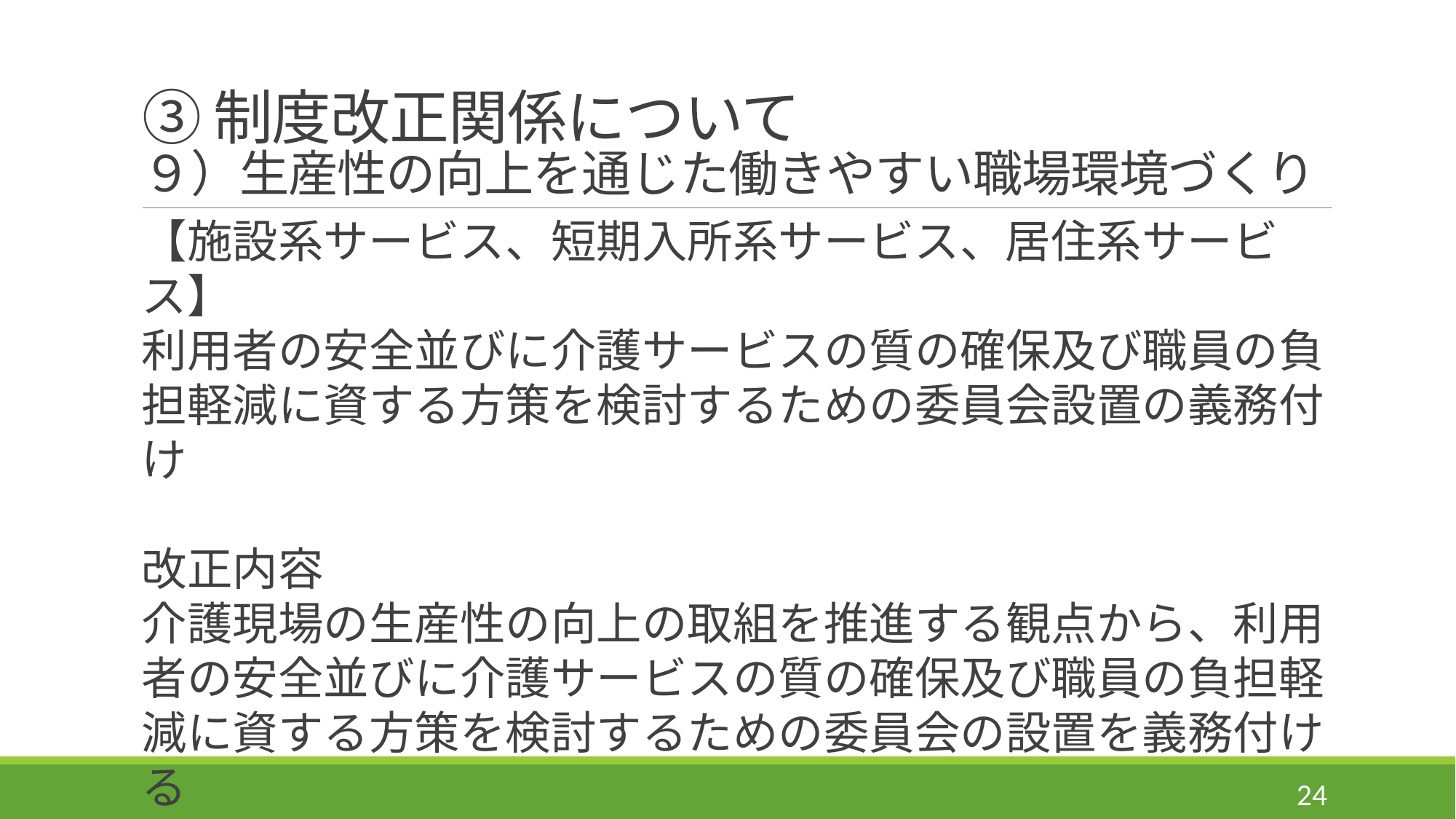

# ③制度改正関係について ９）生産性の向上を通じた働きやすい職場環境づくり
【施設系サービス、短期入所系サービス、居住系サービス】
利用者の安全並びに介護サービスの質の確保及び職員の負担軽減に資する方策を検討するための委員会設置の義務付け

改正内容
介護現場の生産性の向上の取組を推進する観点から、利用者の安全並びに介護サービスの質の確保及び職員の負担軽減に資する方策を検討するための委員会の設置を義務付ける
※令和9年3月31日までは努力義務
24